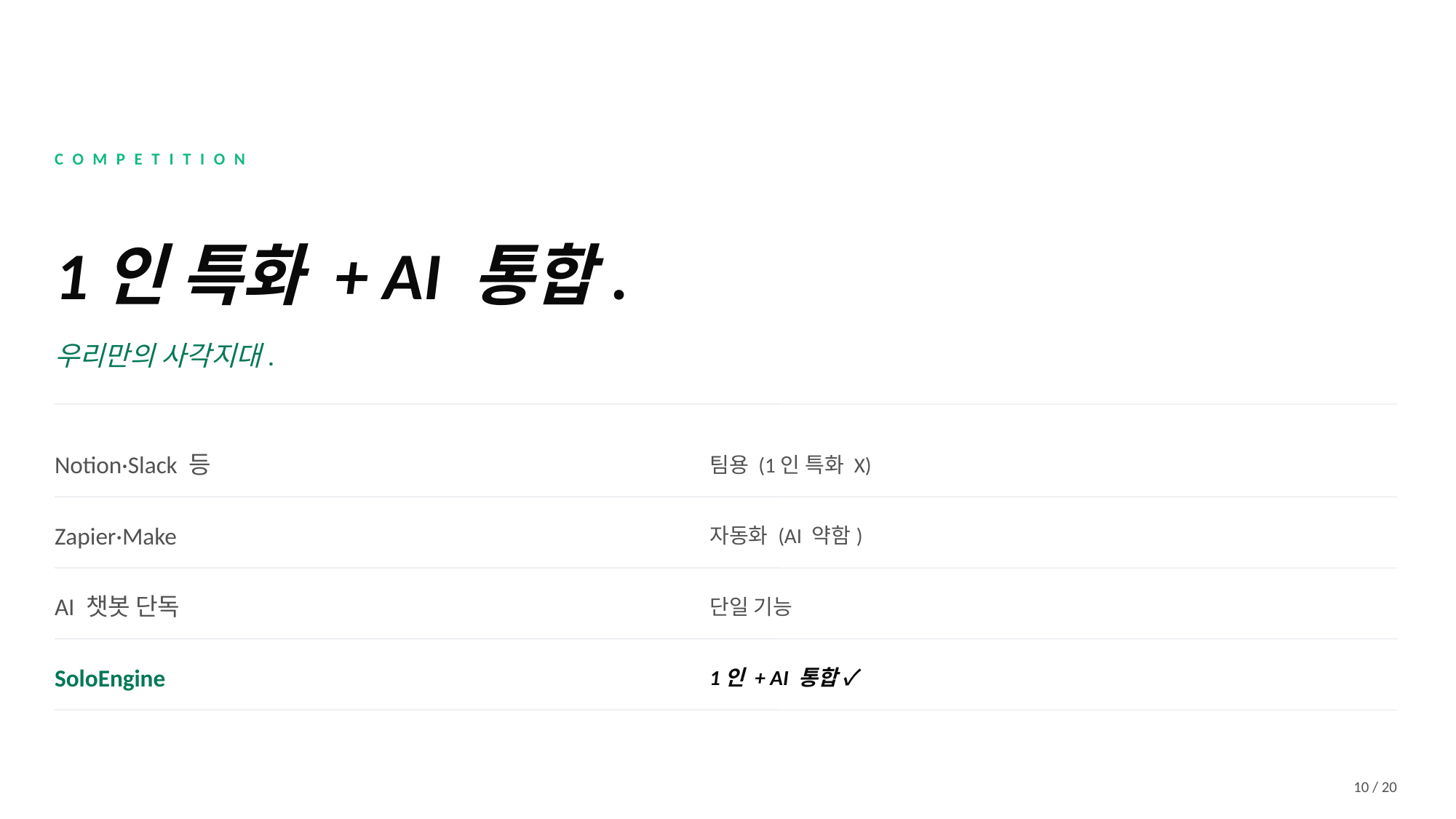

COMPETITION
1인 특화 + AI 통합.
우리만의 사각지대.

Notion·Slack 등
팀용 (1인 특화 X)

Zapier·Make
자동화 (AI 약함)

AI 챗봇 단독
단일 기능

SoloEngine
1인 + AI 통합 ✓

10 / 20